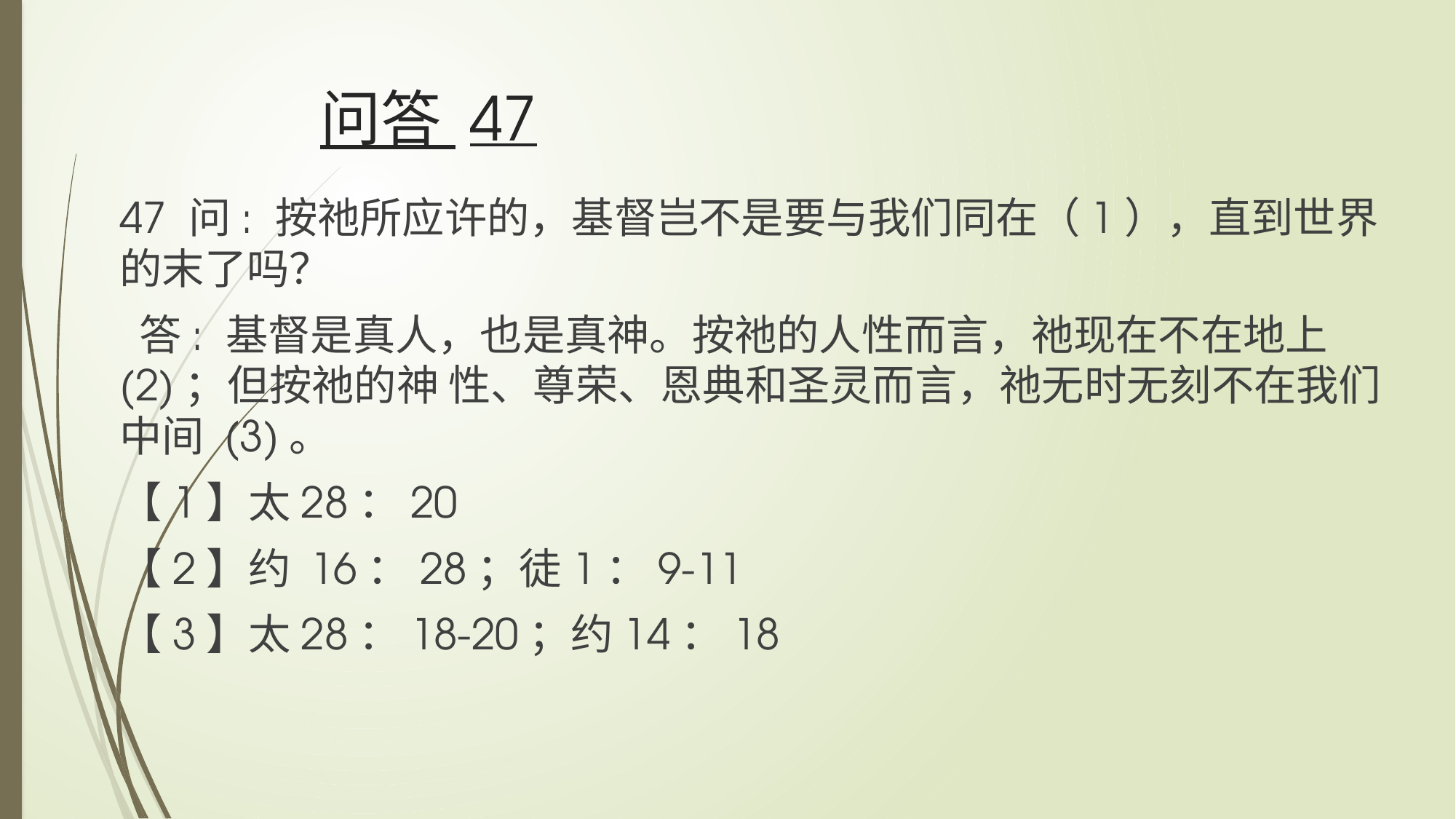

# 问答 47
47 问: 按祂所应许的，基督岂不是要与我们同在（1），直到世界的末了吗？
 答: 基督是真人，也是真神。按祂的人性而言，祂现在不在地上 (2)；但按祂的神 性、尊荣、恩典和圣灵而言，祂无时无刻不在我们中间 (3)。
【1】太28：20
【2】约 16：28；徒1：9-11
【3】太28：18-20；约14：18